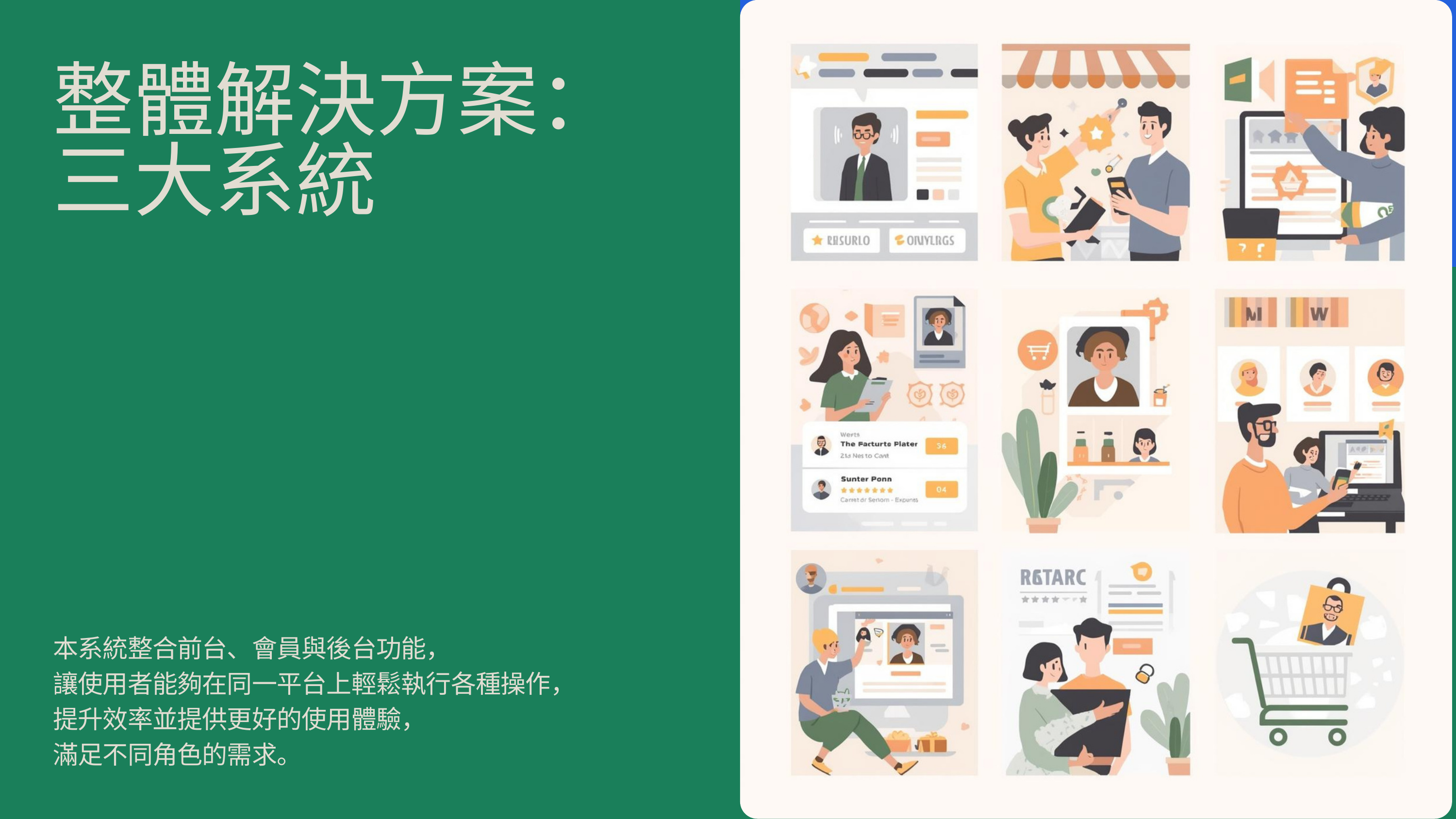

整體解決方案：三大系統
本系統整合前台、會員與後台功能，
讓使用者能夠在同一平台上輕鬆執行各種操作，
提升效率並提供更好的使用體驗，
滿足不同角色的需求。